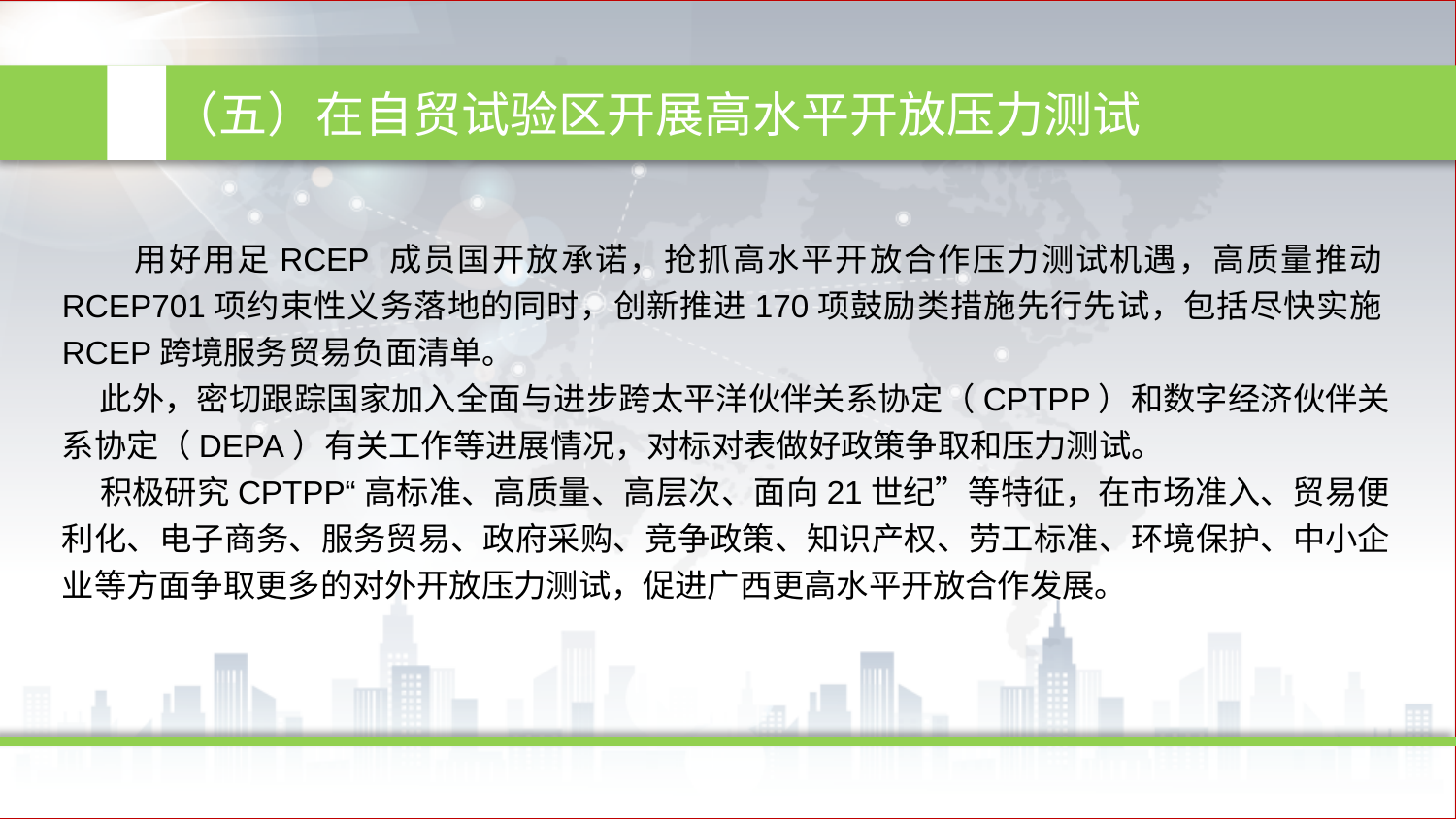

（五）在自贸试验区开展高水平开放压力测试
      用好用足RCEP 成员国开放承诺，抢抓高水平开放合作压力测试机遇，高质量推动RCEP701项约束性义务落地的同时，创新推进170项鼓励类措施先行先试，包括尽快实施RCEP跨境服务贸易负面清单。
    此外，密切跟踪国家加入全面与进步跨太平洋伙伴关系协定（CPTPP）和数字经济伙伴关系协定（DEPA）有关工作等进展情况，对标对表做好政策争取和压力测试。
    积极研究CPTPP“高标准、高质量、高层次、面向21世纪”等特征，在市场准入、贸易便利化、电子商务、服务贸易、政府采购、竞争政策、知识产权、劳工标准、环境保护、中小企业等方面争取更多的对外开放压力测试，促进广西更高水平开放合作发展。